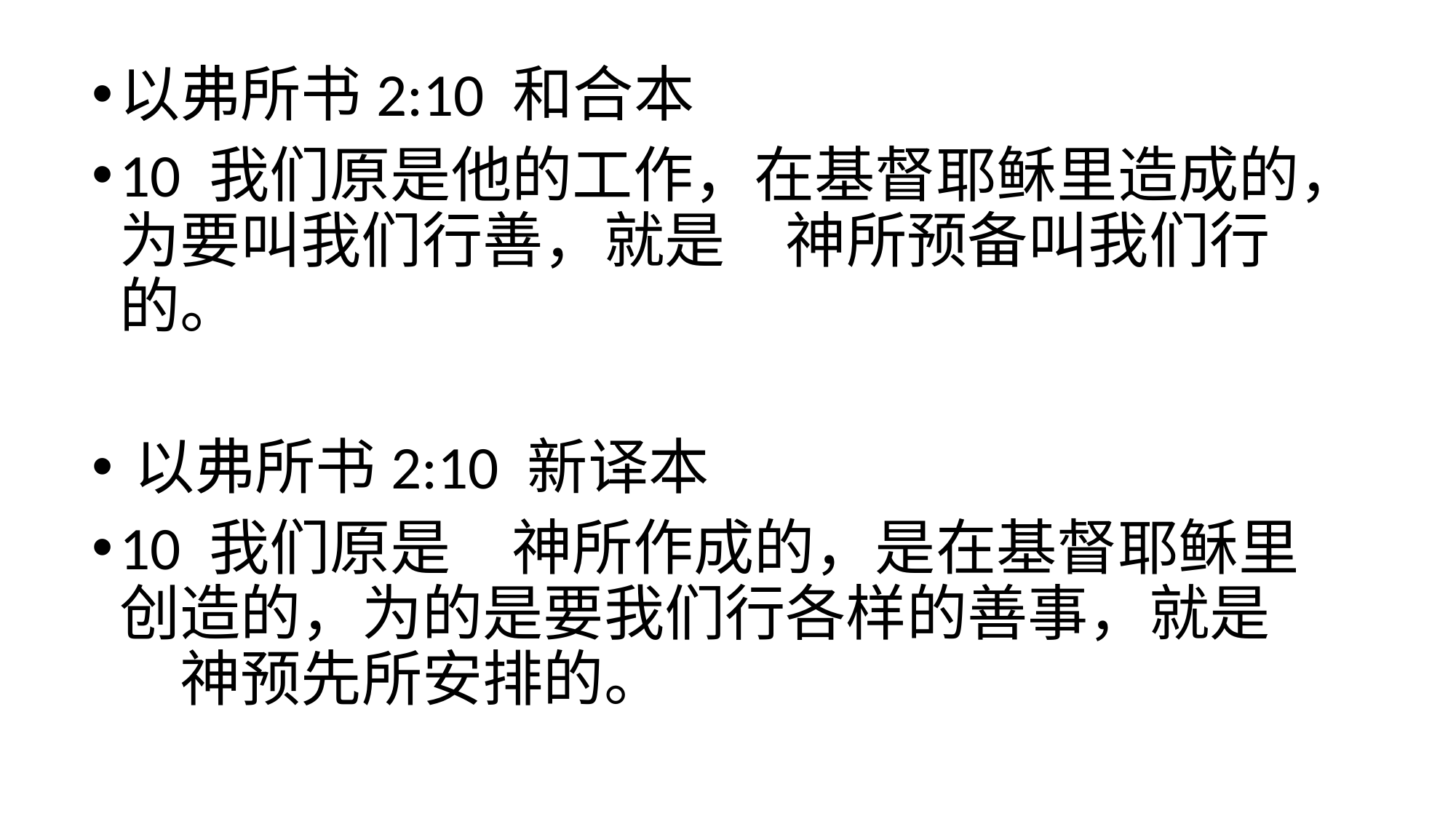

以弗所书‬2:10 和合本
10 我们原是他的工作，在基督耶稣里造成的，为要叫我们行善，就是　神所预备叫我们行的。

‪以弗所书‬2:10 新译本
10 我们原是　神所作成的，是在基督耶稣里创造的，为的是要我们行各样的善事，就是　神预先所安排的。